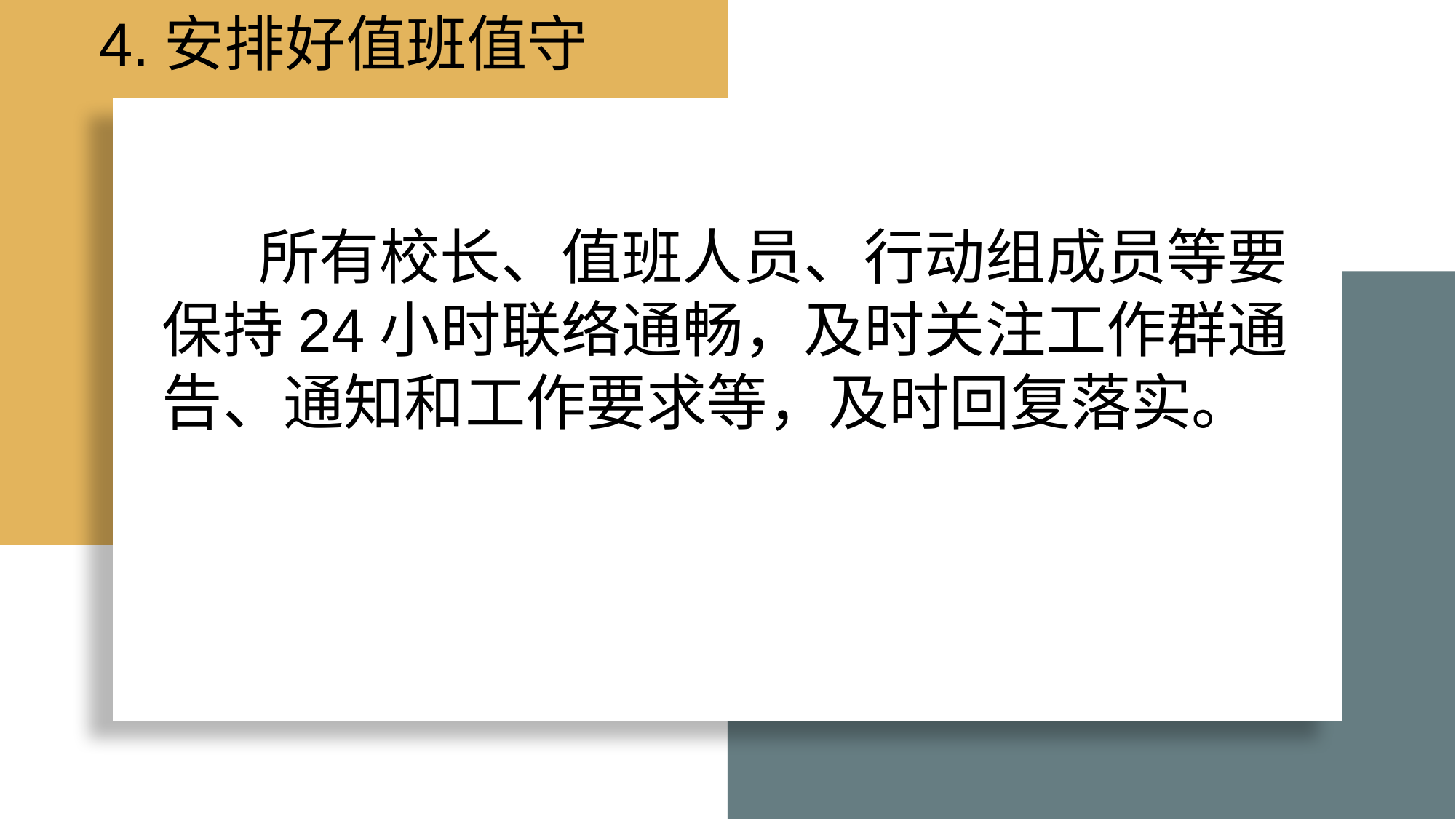

4.安排好值班值守
      所有校长、值班人员、行动组成员等要保持24小时联络通畅，及时关注工作群通告、通知和工作要求等，及时回复落实。